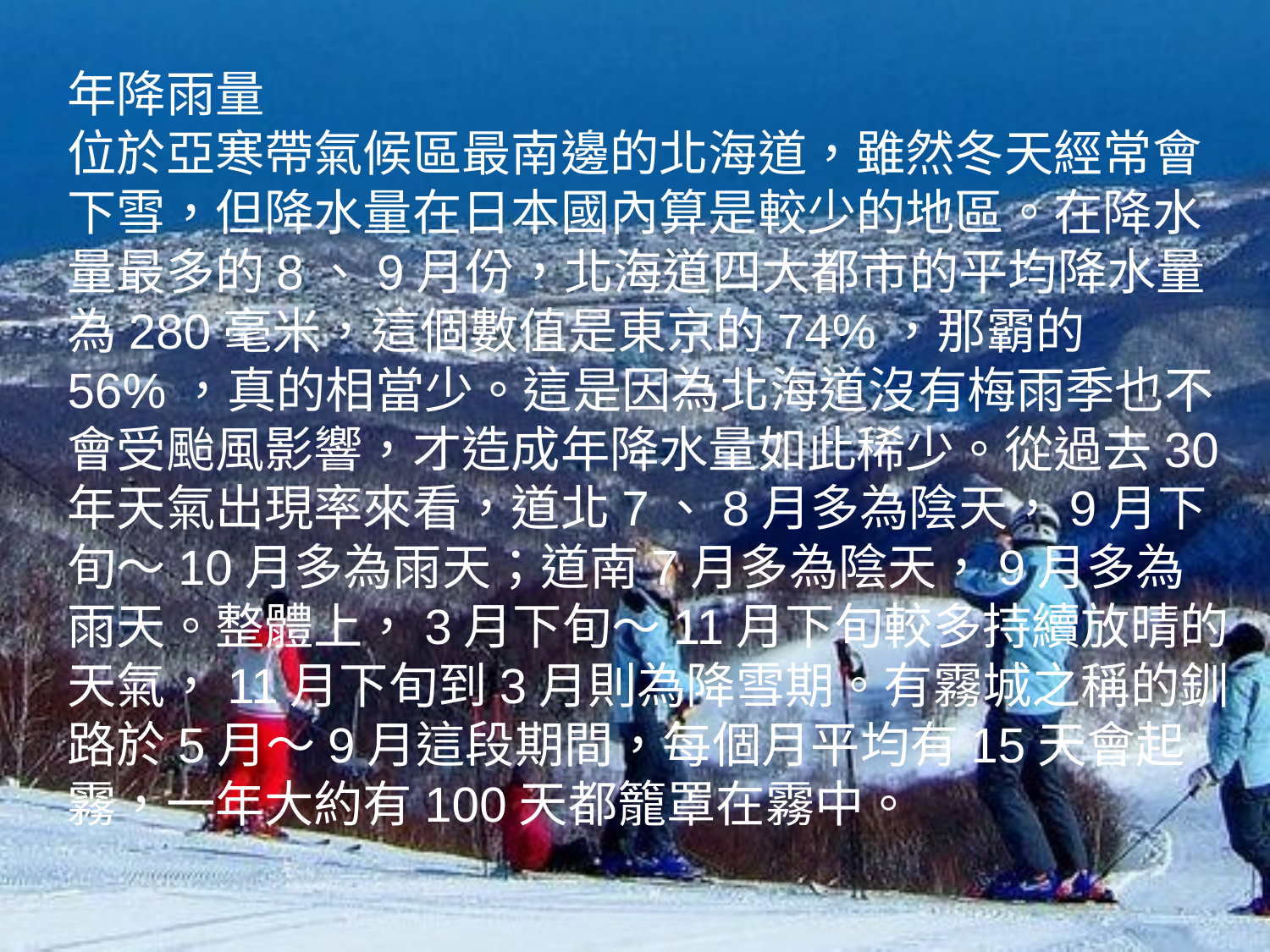

年降雨量
位於亞寒帶氣候區最南邊的北海道，雖然冬天經常會下雪，但降水量在日本國內算是較少的地區。在降水量最多的8、9月份，北海道四大都市的平均降水量為280毫米，這個數值是東京的74%，那霸的56%，真的相當少。這是因為北海道沒有梅雨季也不會受颱風影響，才造成年降水量如此稀少。從過去30年天氣出現率來看，道北7、8月多為陰天，9月下旬～10月多為雨天；道南7月多為陰天，9月多為雨天。整體上，3月下旬～11月下旬較多持續放晴的天氣，11月下旬到3月則為降雪期。有霧城之稱的釧路於5月～9月這段期間，每個月平均有15天會起霧，一年大約有100天都籠罩在霧中。